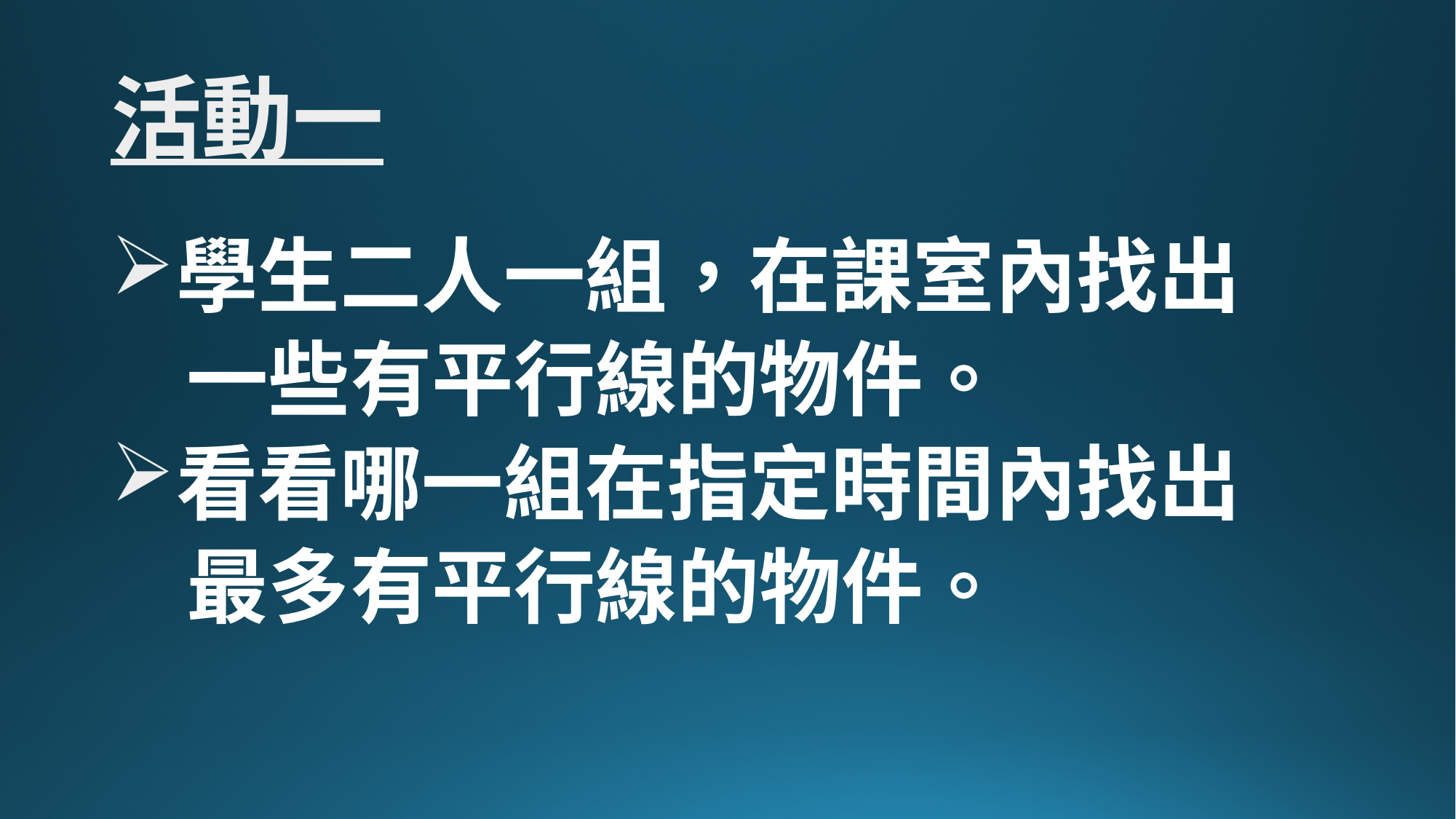

# 活動一
學生二人一組，在課室內找出
   一些有平行線的物件。
看看哪一組在指定時間內找出
   最多有平行線的物件。